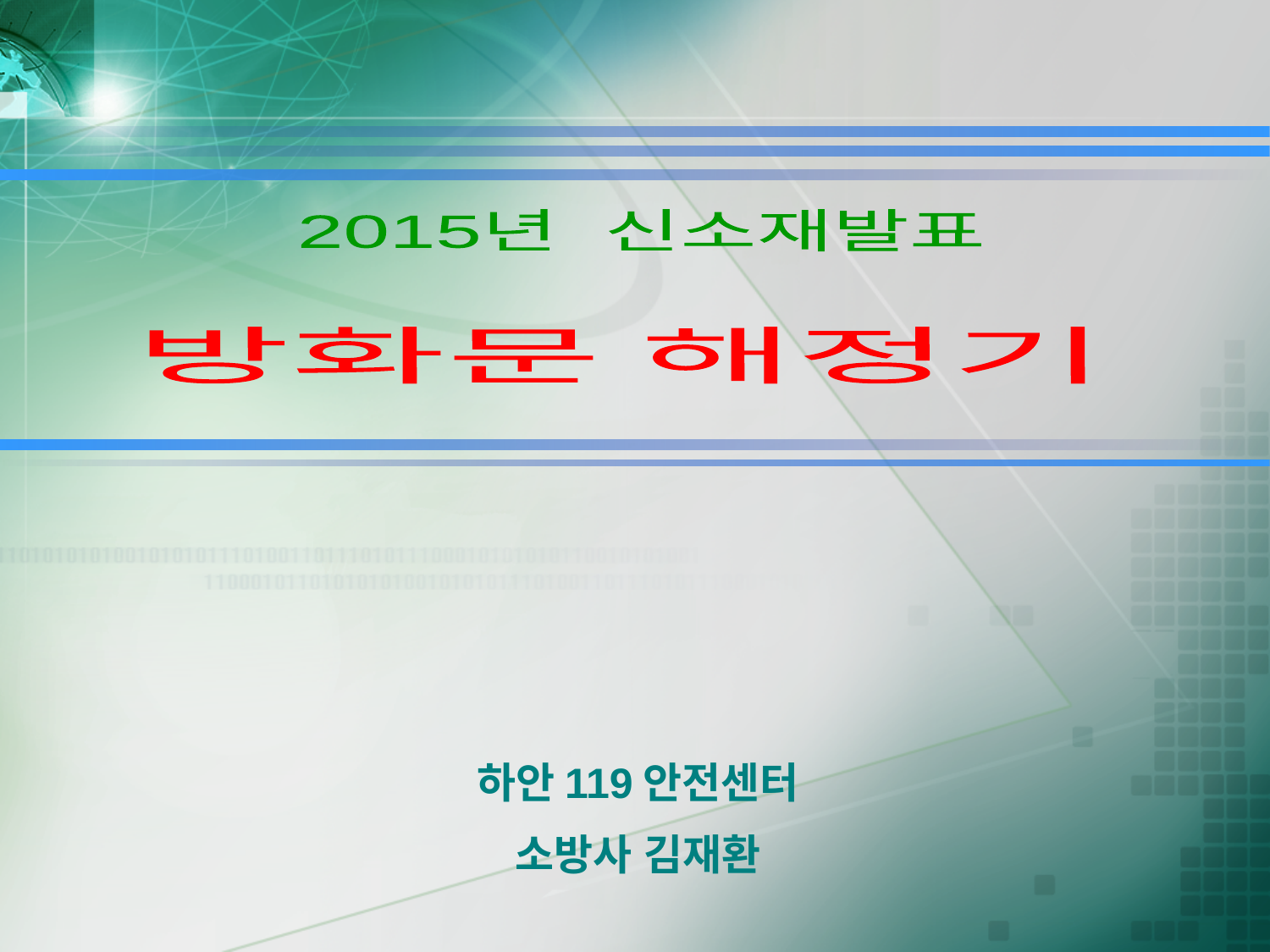

2015년  신소재발표
방화문 해정기

하안119안전센터
소방사 김재환